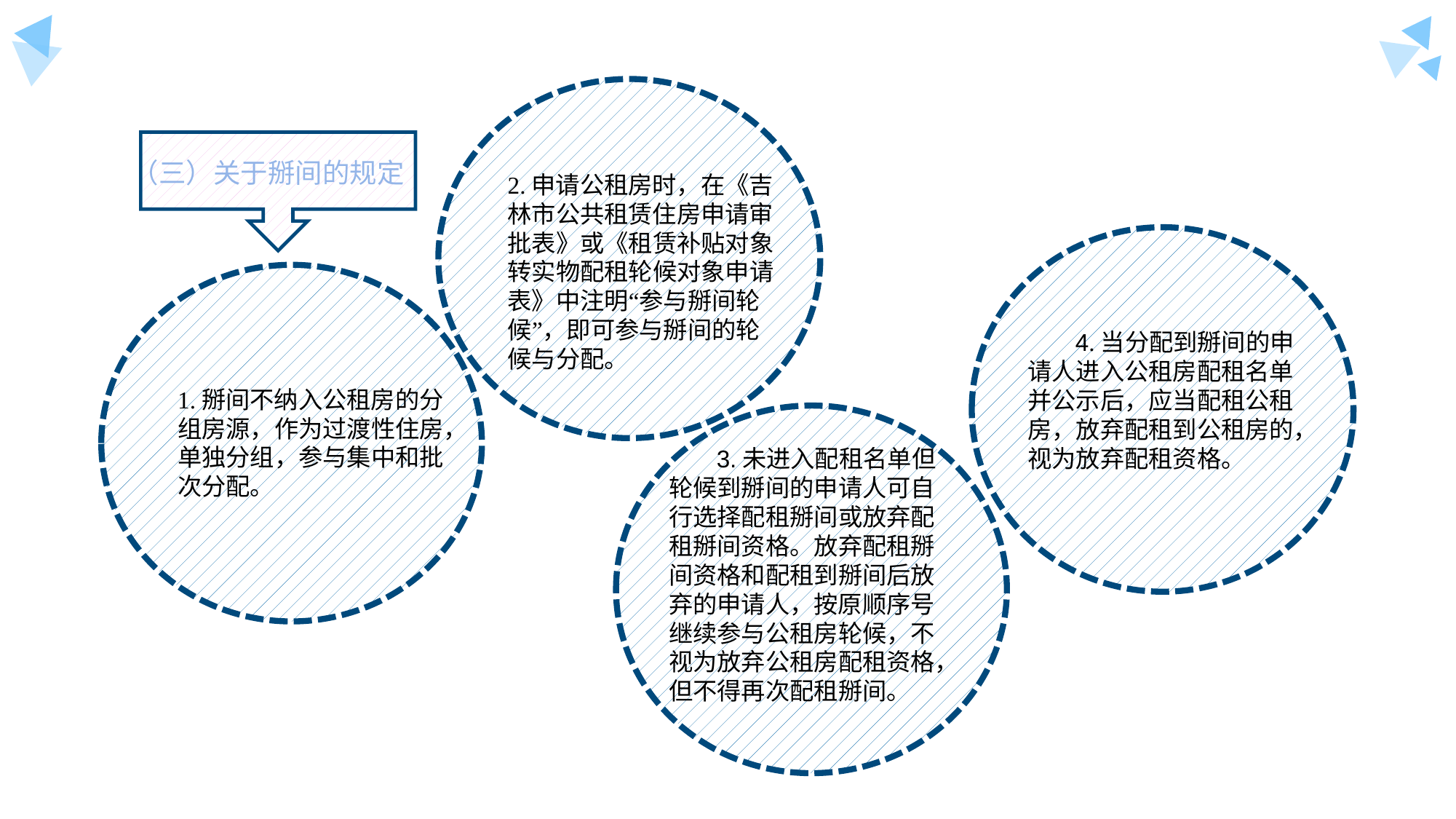

（三）关于掰间的规定
2.申请公租房时，在《吉林市公共租赁住房申请审批表》或《租赁补贴对象转实物配租轮候对象申请表》中注明“参与掰间轮候”，即可参与掰间的轮候与分配。

4.当分配到掰间的申请人进入公租房配租名单并公示后，应当配租公租房，放弃配租到公租房的，视为放弃配租资格。
1.掰间不纳入公租房的分组房源，作为过渡性住房，单独分组，参与集中和批次分配。

3.未进入配租名单但轮候到掰间的申请人可自行选择配租掰间或放弃配租掰间资格。放弃配租掰间资格和配租到掰间后放弃的申请人，按原顺序号继续参与公租房轮候，不视为放弃公租房配租资格，但不得再次配租掰间。